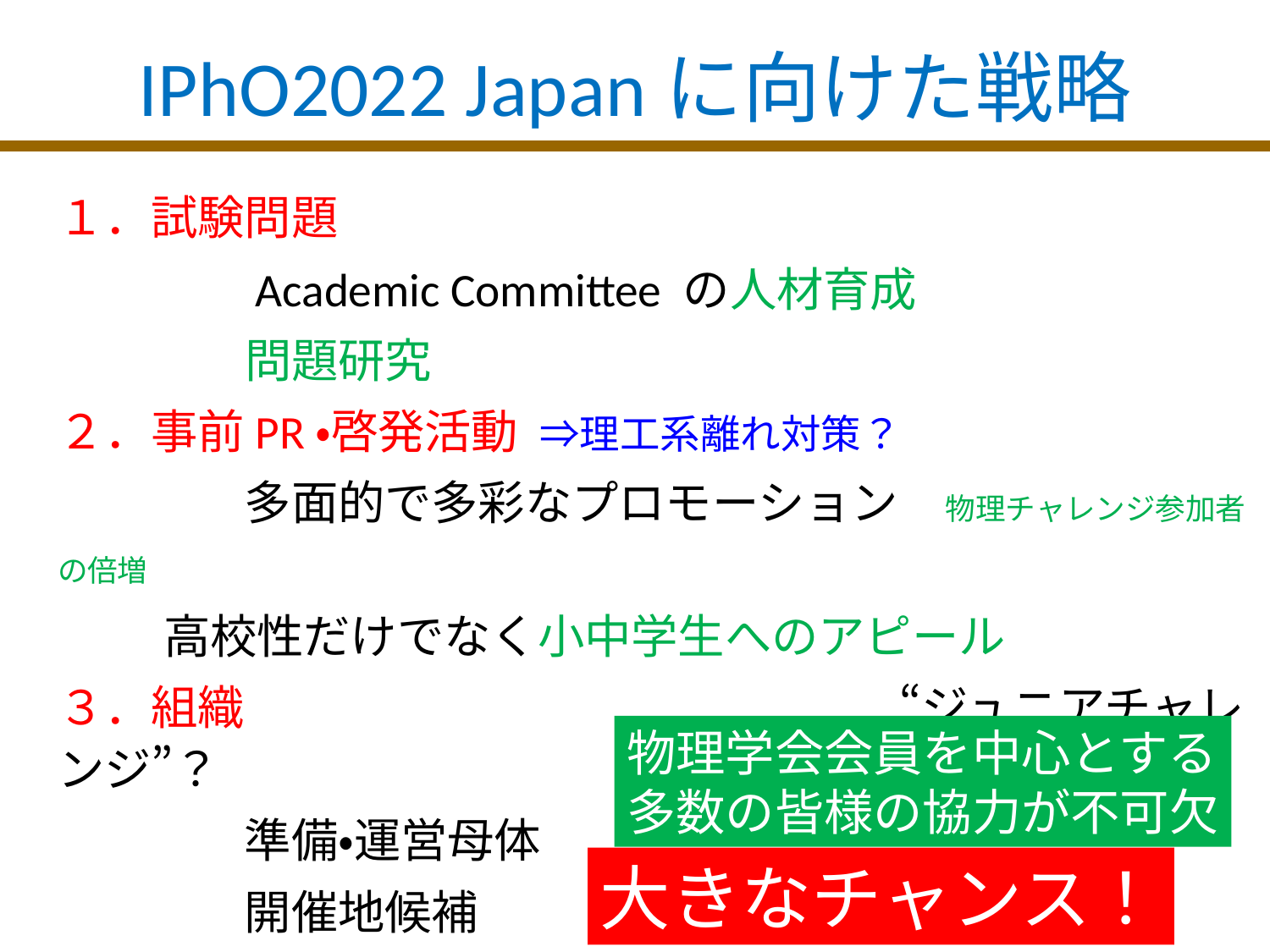

# IPhO2022 Japanに向けた戦略
１．試験問題
　　　　Academic Committee の人材育成
　　　　問題研究
２．事前PR・啓発活動  ⇒理工系離れ対策？
　　　　多面的で多彩なプロモーション　物理チャレンジ参加者の倍増
         高校性だけでなく小中学生へのアピール
３．組織　　　　　　　　　　　　　　“ジュニアチャレンジ”？
　　　　準備・運営母体
　　　　開催地候補
物理学会会員を中心とする
多数の皆様の協力が不可欠
大きなチャンス！